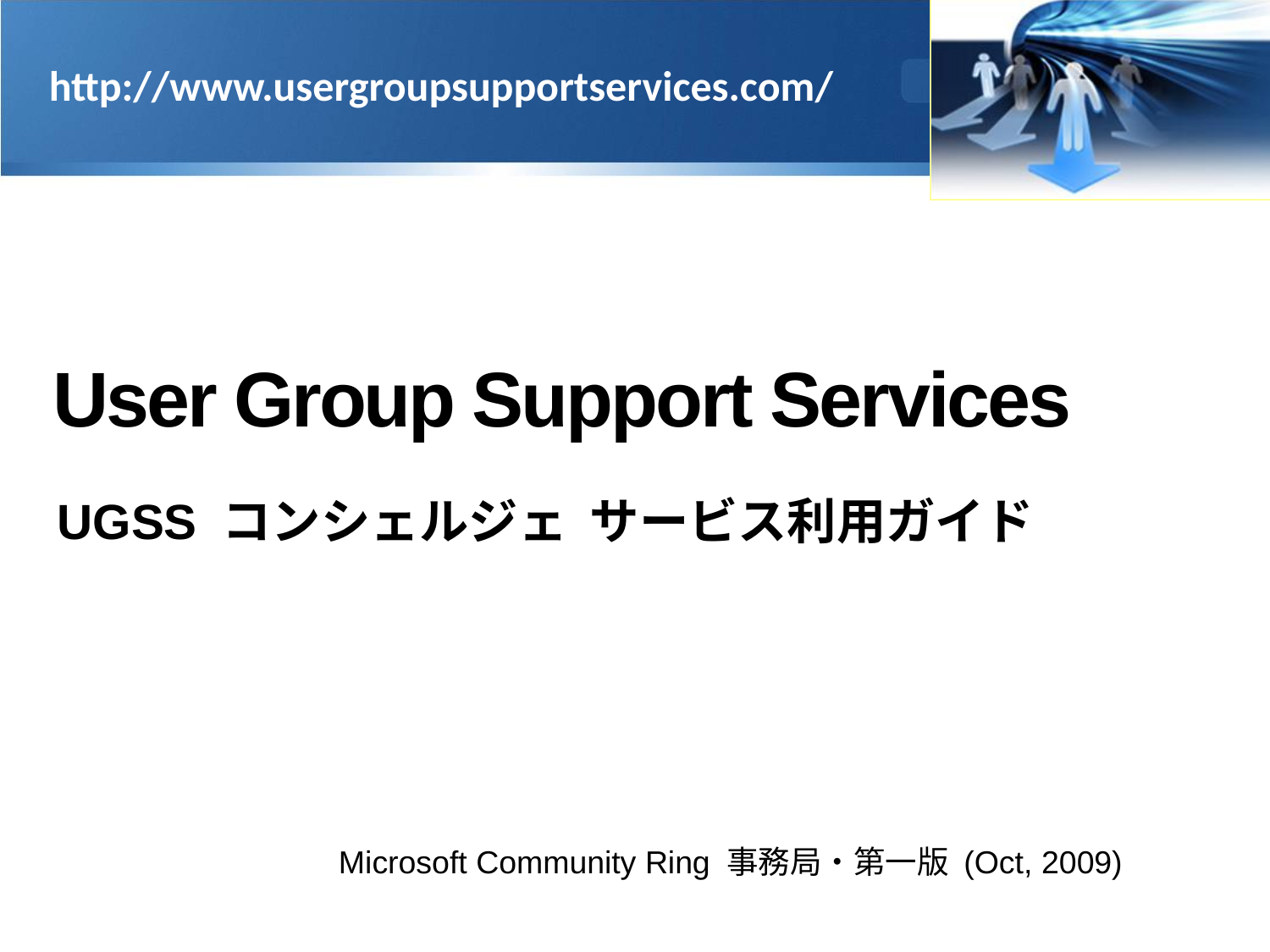

http://www.usergroupsupportservices.com/
# User Group Support Services
UGSS コンシェルジェ  サービス利用ガイド
Microsoft Community Ring 事務局・第一版 (Oct, 2009)